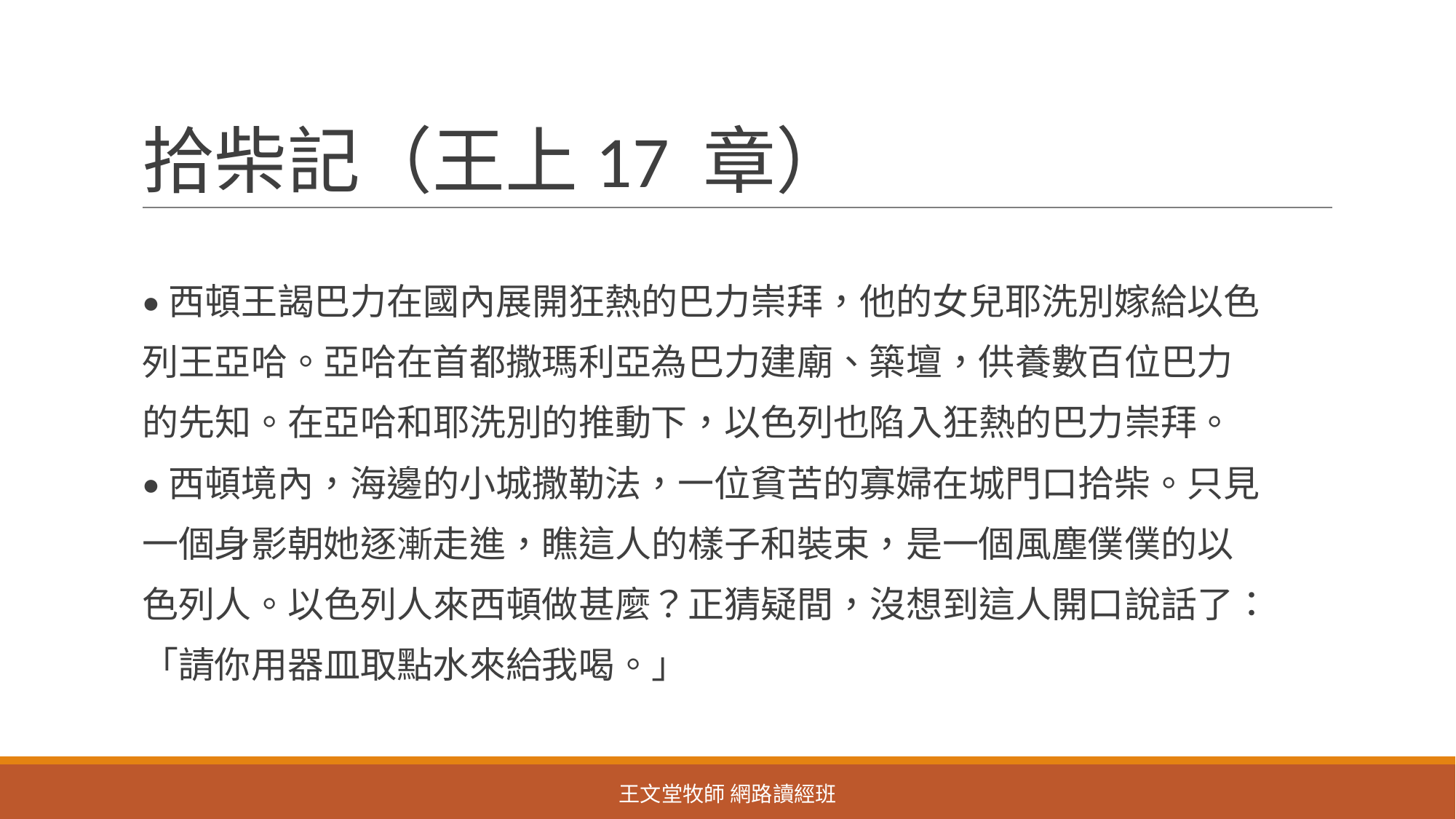

# 拾柴記（王上17 章）

•西頓王謁巴力在國內展開狂熱的巴力崇拜，他的女兒耶洗別嫁給以色
列王亞哈。亞哈在首都撒瑪利亞為巴力建廟、築壇，供養數百位巴力
的先知。在亞哈和耶洗別的推動下，以色列也陷入狂熱的巴力崇拜。
•西頓境內，海邊的小城撒勒法，一位貧苦的寡婦在城門口拾柴。只見
一個身影朝她逐漸走進，瞧這人的樣子和裝束，是一個風塵僕僕的以
色列人。以色列人來西頓做甚麼？正猜疑間，沒想到這人開口說話了：
「請你用器皿取點水來給我喝。」
王文堂牧師 網路讀經班